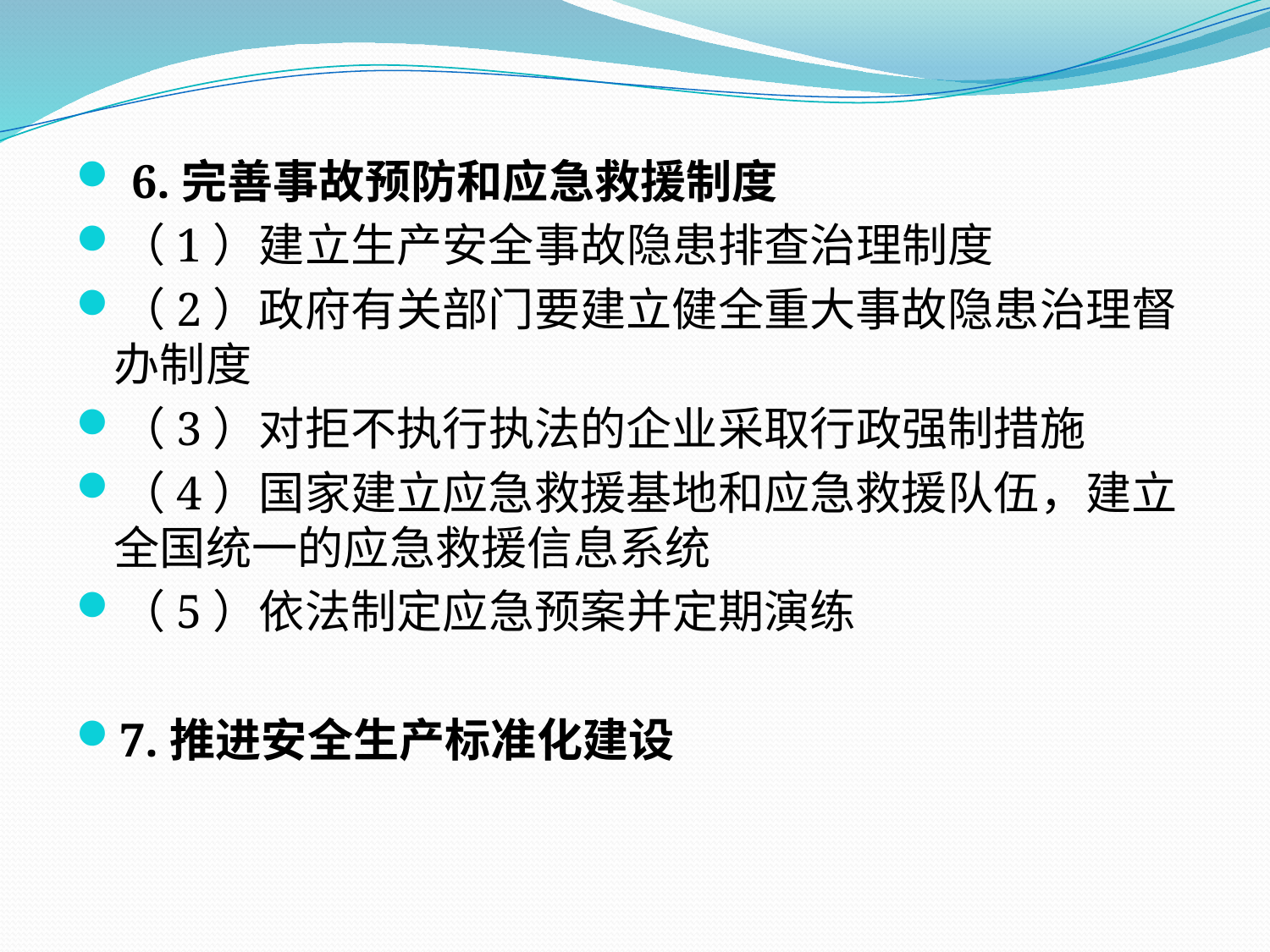

6.完善事故预防和应急救援制度
（1）建立生产安全事故隐患排查治理制度
（2）政府有关部门要建立健全重大事故隐患治理督办制度
（3）对拒不执行执法的企业采取行政强制措施
（4）国家建立应急救援基地和应急救援队伍，建立全国统一的应急救援信息系统
（5）依法制定应急预案并定期演练

7.推进安全生产标准化建设